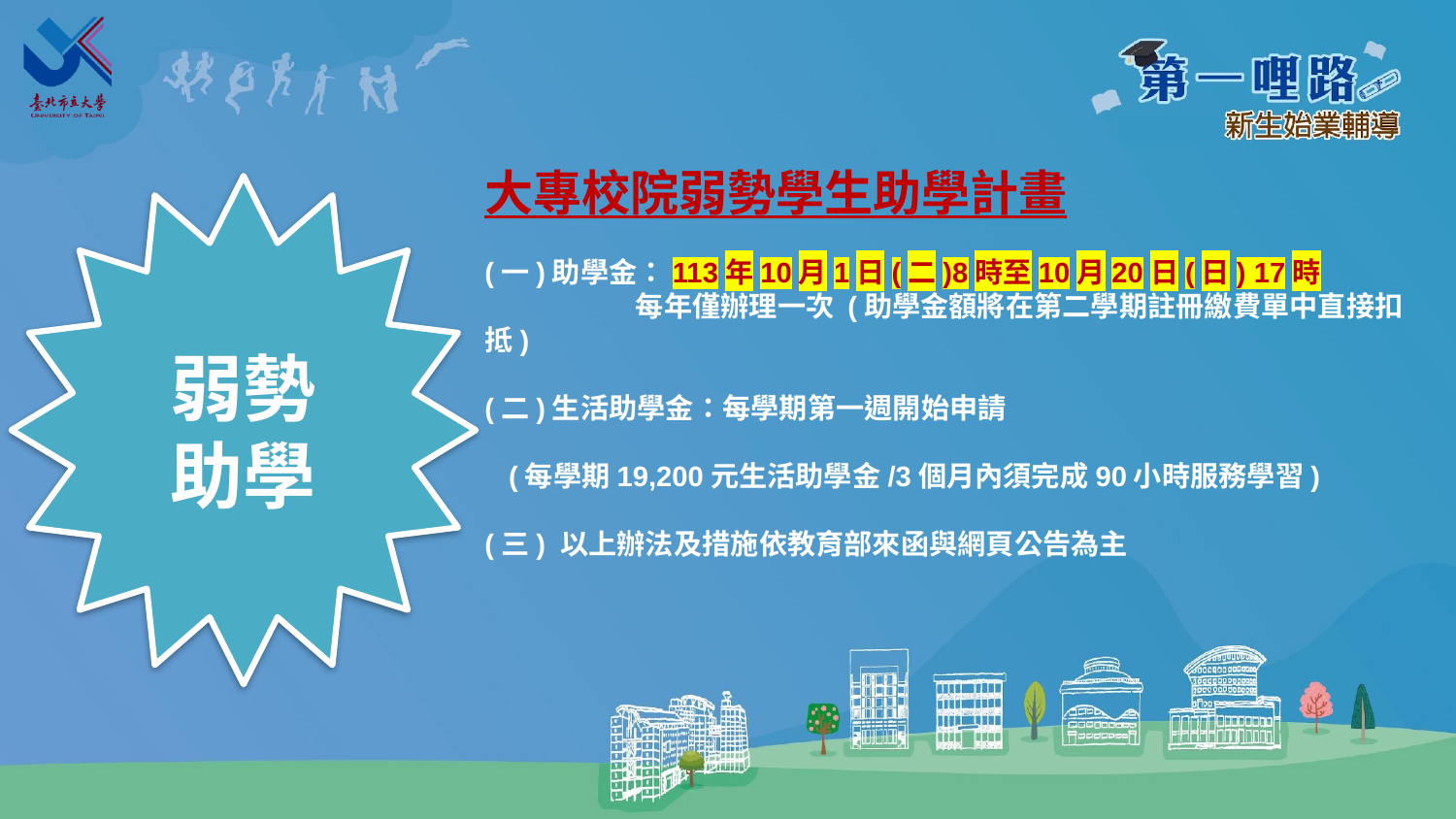

大專校院弱勢學生助學計畫
(一)助學金：113年10月1日(二)8時至10月20日(日) 17時
                      每年僅辦理一次 (助學金額將在第二學期註冊繳費單中直接扣抵)
(二)生活助學金：每學期第一週開始申請
   (每學期19,200元生活助學金/3個月內須完成90小時服務學習)
(三) 以上辦法及措施依教育部來函與網頁公告為主
弱勢
助學